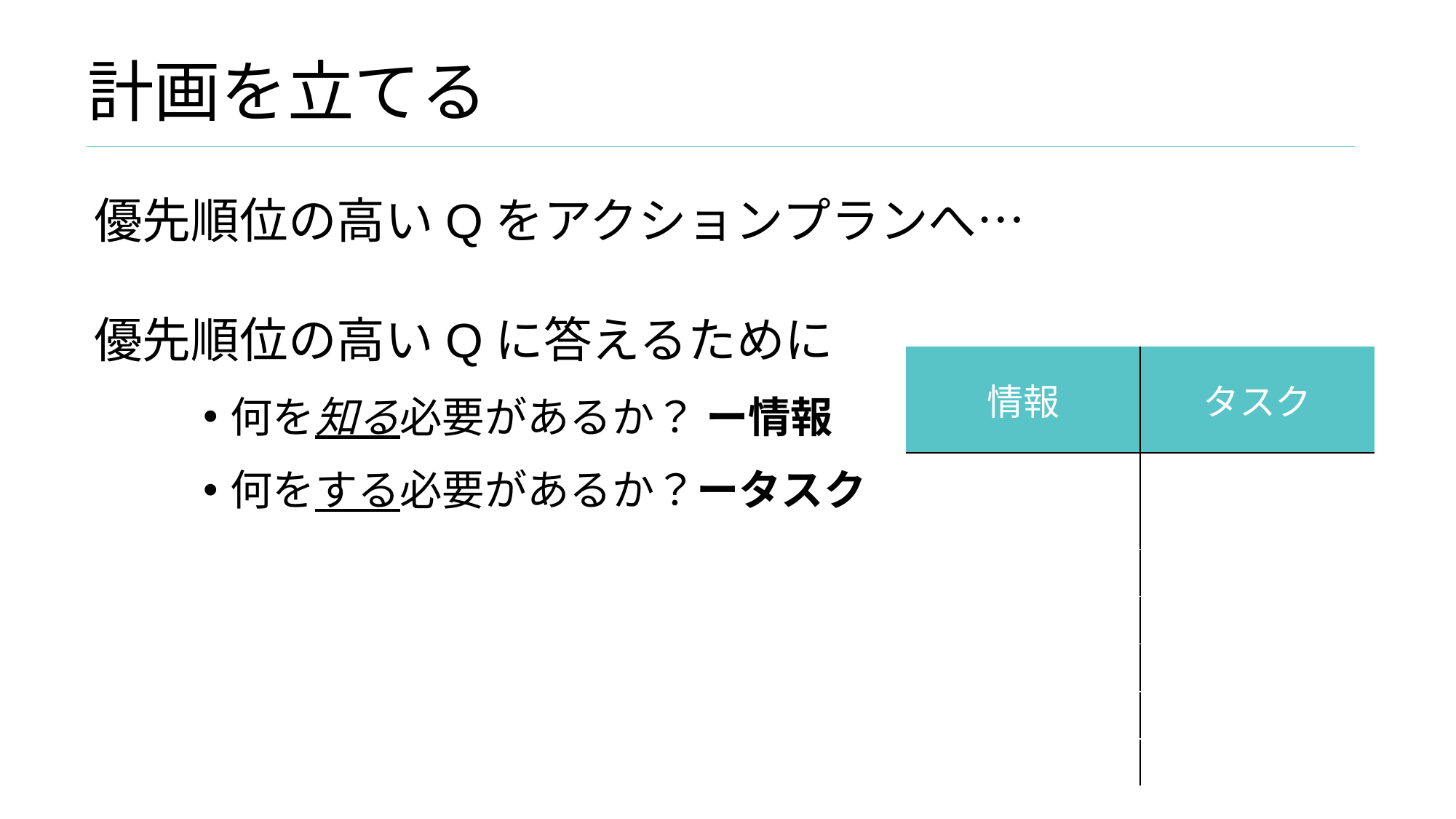

# 計画を立てる
優先順位の高いQをアクションプランへ…

優先順位の高いQに答えるために
何を知る必要があるか？ ー情報
何をする必要があるか？ータスク
| 情報 | タスク |
| --- | --- |
|  |  |
|  |  |
|  |  |
|  |  |
|  |  |
|  |  |
|  |  |